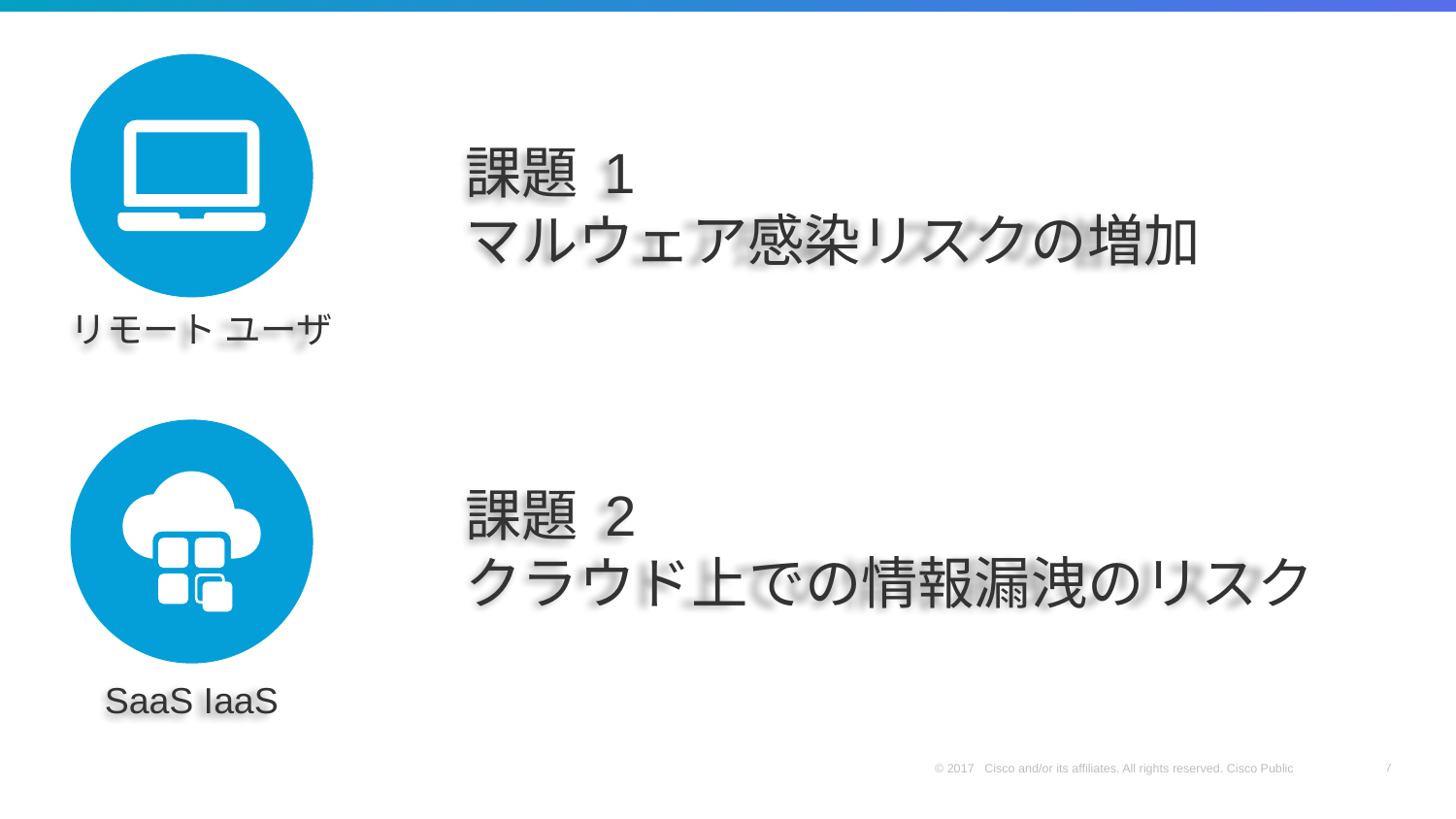

課題 1
マルウェア感染リスクの増加
リモート ユーザ

課題 2
クラウド上での情報漏洩のリスク
SaaS IaaS